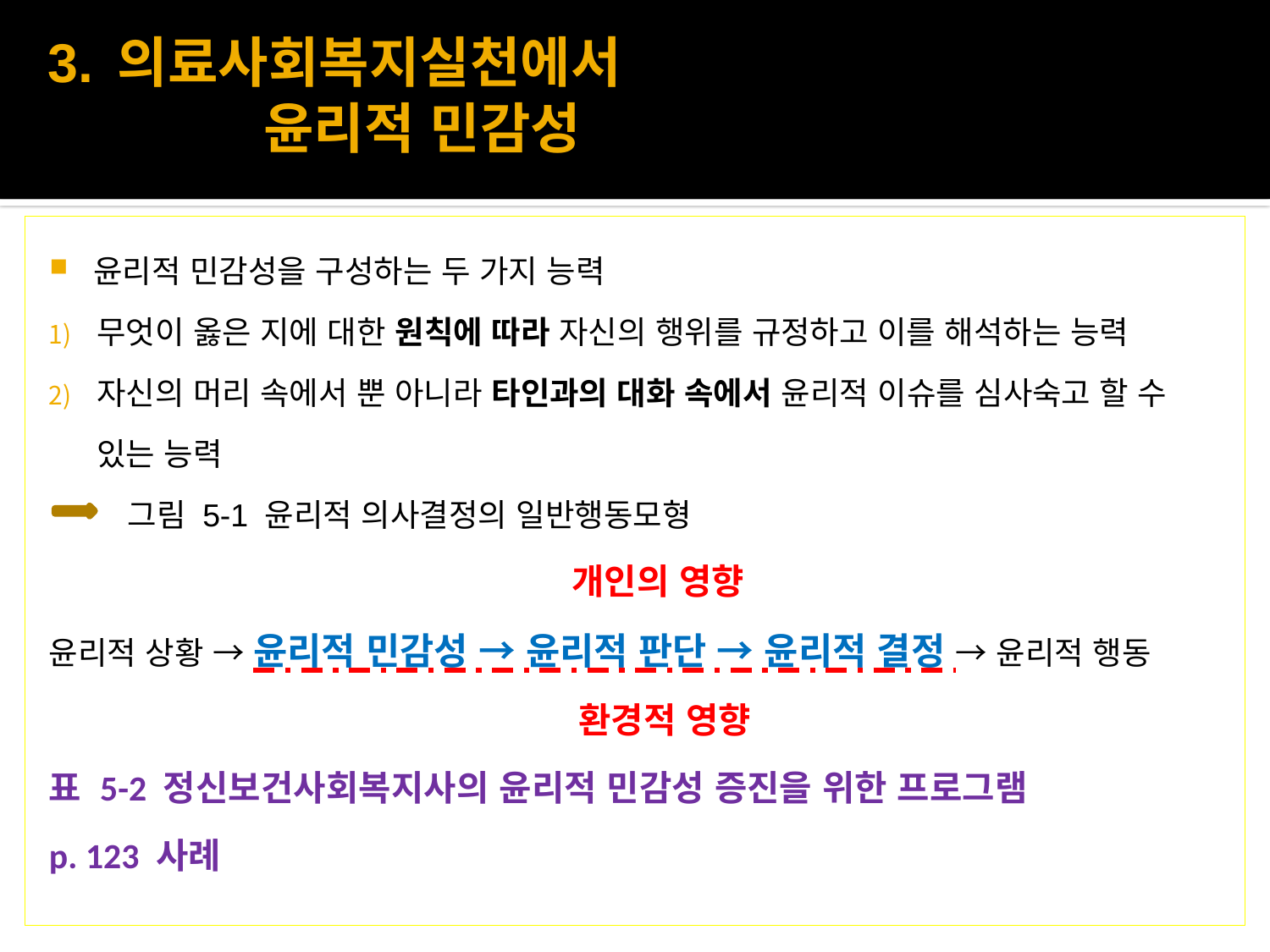

# 3. 의료사회복지실천에서 윤리적 민감성
윤리적 민감성을 구성하는 두 가지 능력
무엇이 옳은 지에 대한 원칙에 따라 자신의 행위를 규정하고 이를 해석하는 능력
자신의 머리 속에서 뿐 아니라 타인과의 대화 속에서 윤리적 이슈를 심사숙고 할 수 있는 능력
        그림 5-1 윤리적 의사결정의 일반행동모형
   개인의 영향
윤리적 상황 → 윤리적 민감성 → 윤리적 판단 → 윤리적 결정 → 윤리적 행동
    환경적 영향
표 5-2 정신보건사회복지사의 윤리적 민감성 증진을 위한 프로그램
p. 123 사례